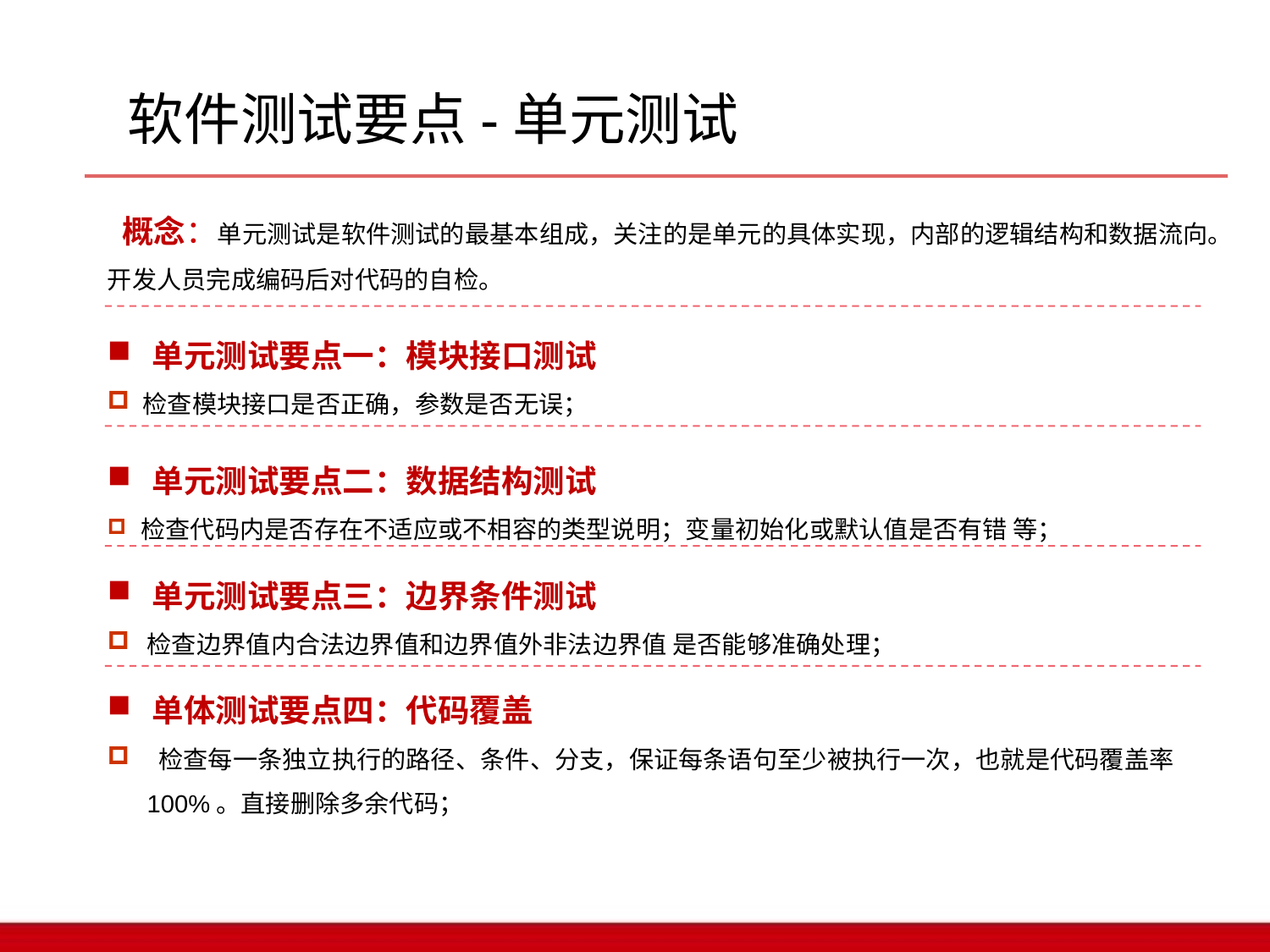

软件测试要点-单元测试
 概念：单元测试是软件测试的最基本组成，关注的是单元的具体实现，内部的逻辑结构和数据流向。开发人员完成编码后对代码的自检。
 单元测试要点一：模块接口测试
 检查模块接口是否正确，参数是否无误；
 单元测试要点二：数据结构测试
 检查代码内是否存在不适应或不相容的类型说明；变量初始化或默认值是否有错 等；
 单元测试要点三：边界条件测试
检查边界值内合法边界值和边界值外非法边界值 是否能够准确处理；

 单体测试要点四：代码覆盖
 检查每一条独立执行的路径、条件、分支，保证每条语句至少被执行一次，也就是代码覆盖率100%。直接删除多余代码；